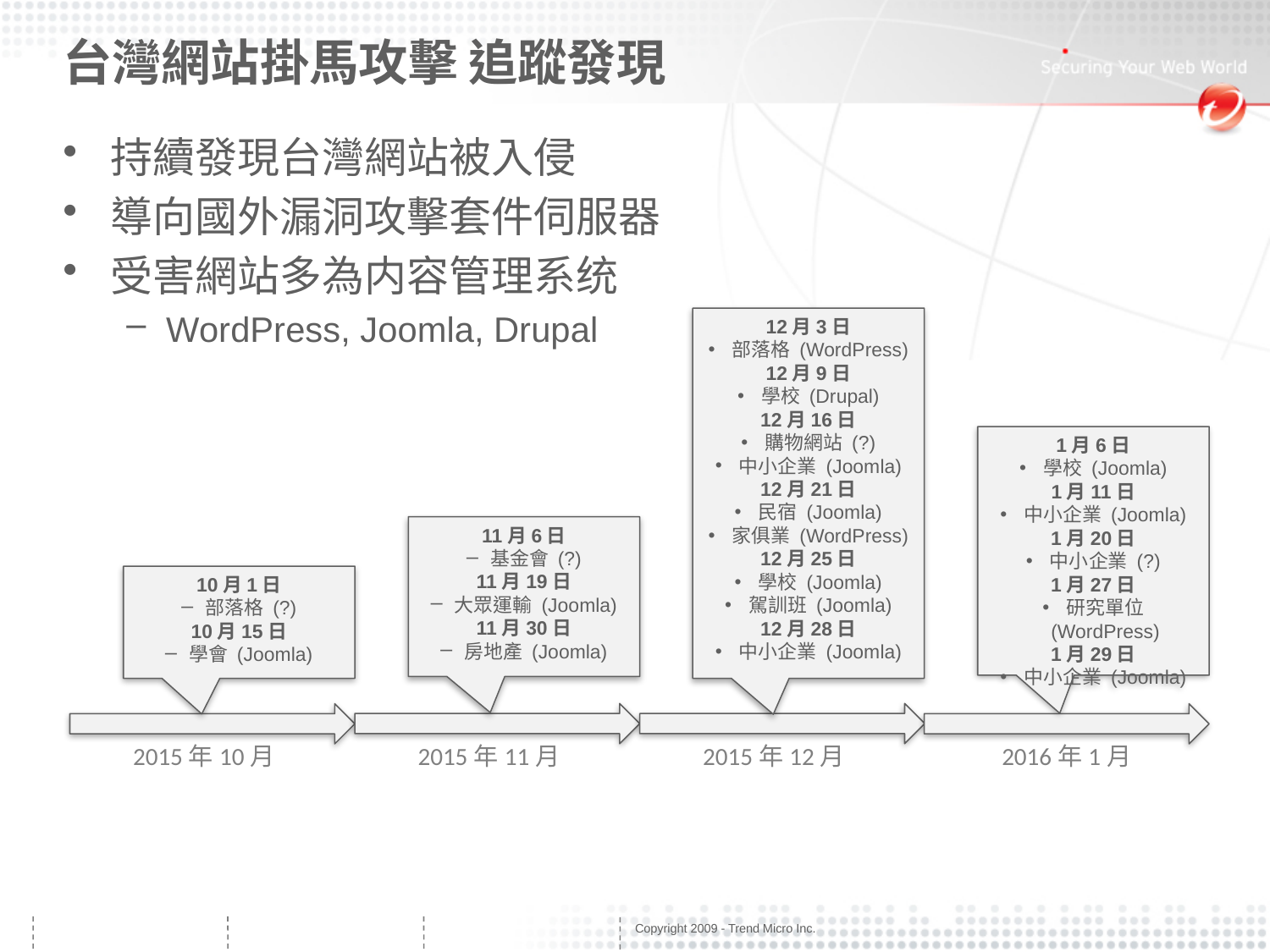

# 台灣網站掛馬攻擊 追蹤發現
持續發現台灣網站被入侵
導向國外漏洞攻擊套件伺服器
受害網站多為内容管理系统
WordPress, Joomla, Drupal
12月3日
部落格 (WordPress)
12月9日
學校 (Drupal)
12月16日
購物網站 (?)
中小企業 (Joomla)
12月21日
民宿 (Joomla)
家俱業 (WordPress)
12月25日
學校 (Joomla)
駕訓班 (Joomla)
12月28日
中小企業 (Joomla)
1月6日
學校 (Joomla)
1月11日
中小企業 (Joomla)
1月20日
中小企業 (?)
1月27日
研究單位 (WordPress)
1月29日
中小企業 (Joomla)
11月6日
基金會 (?)
11月19日
大眾運輸 (Joomla)
11月30日
房地產 (Joomla)
10月1日
部落格 (?)
10月15日
學會 (Joomla)

2015年11月

2015年12月

2015年10月

2016年1月